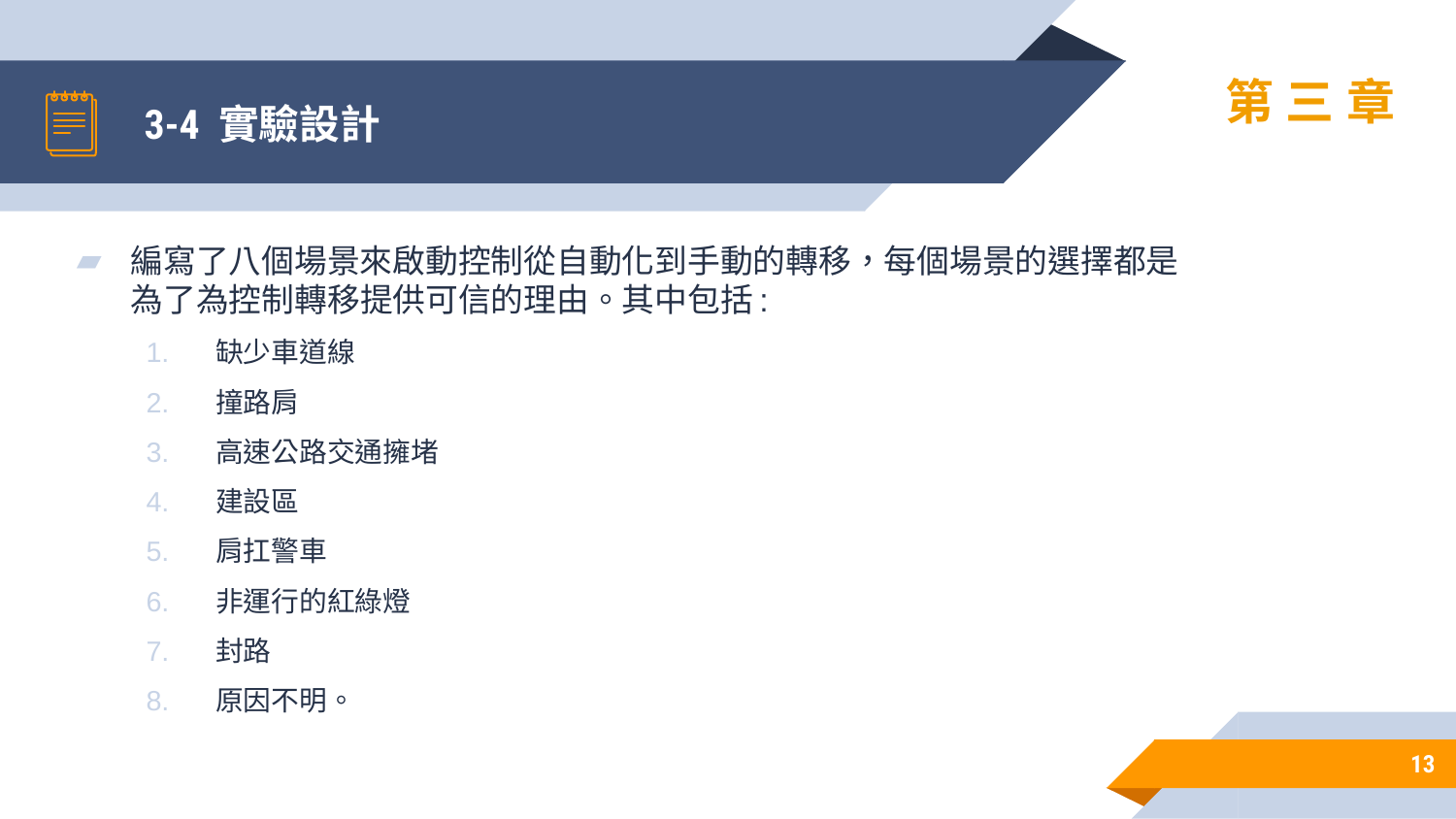

# 3-4 實驗設計
第三章

編寫了八個場景來啟動控制從自動化到手動的轉移，每個場景的選擇都是為了為控制轉移提供可信的理由。其中包括:
缺少車道線
撞路肩
高速公路交通擁堵
建設區
肩扛警車
非運行的紅綠燈
封路
原因不明。
13